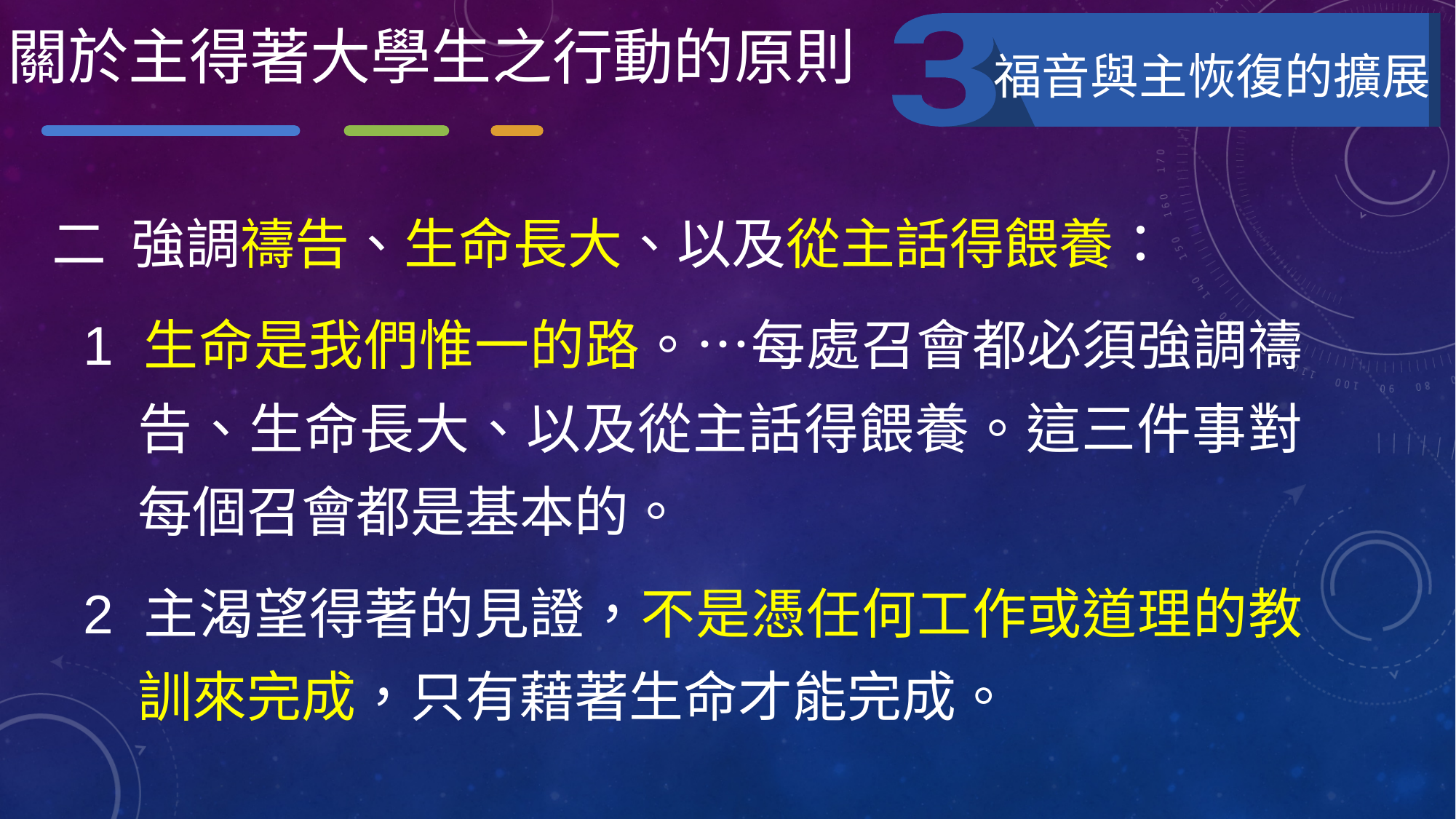

關於主得著大學生之行動的原則

福音與主恢復的擴展

二  強調禱告、生命長大、以及從主話得餵養：
  1 生命是我們惟一的路。…每處召會都必須強調禱告、生命長大、以及從主話得餵養。這三件事對每個召會都是基本的。
  2 主渴望得著的見證，不是憑任何工作或道理的教訓來完成，只有藉著生命才能完成。